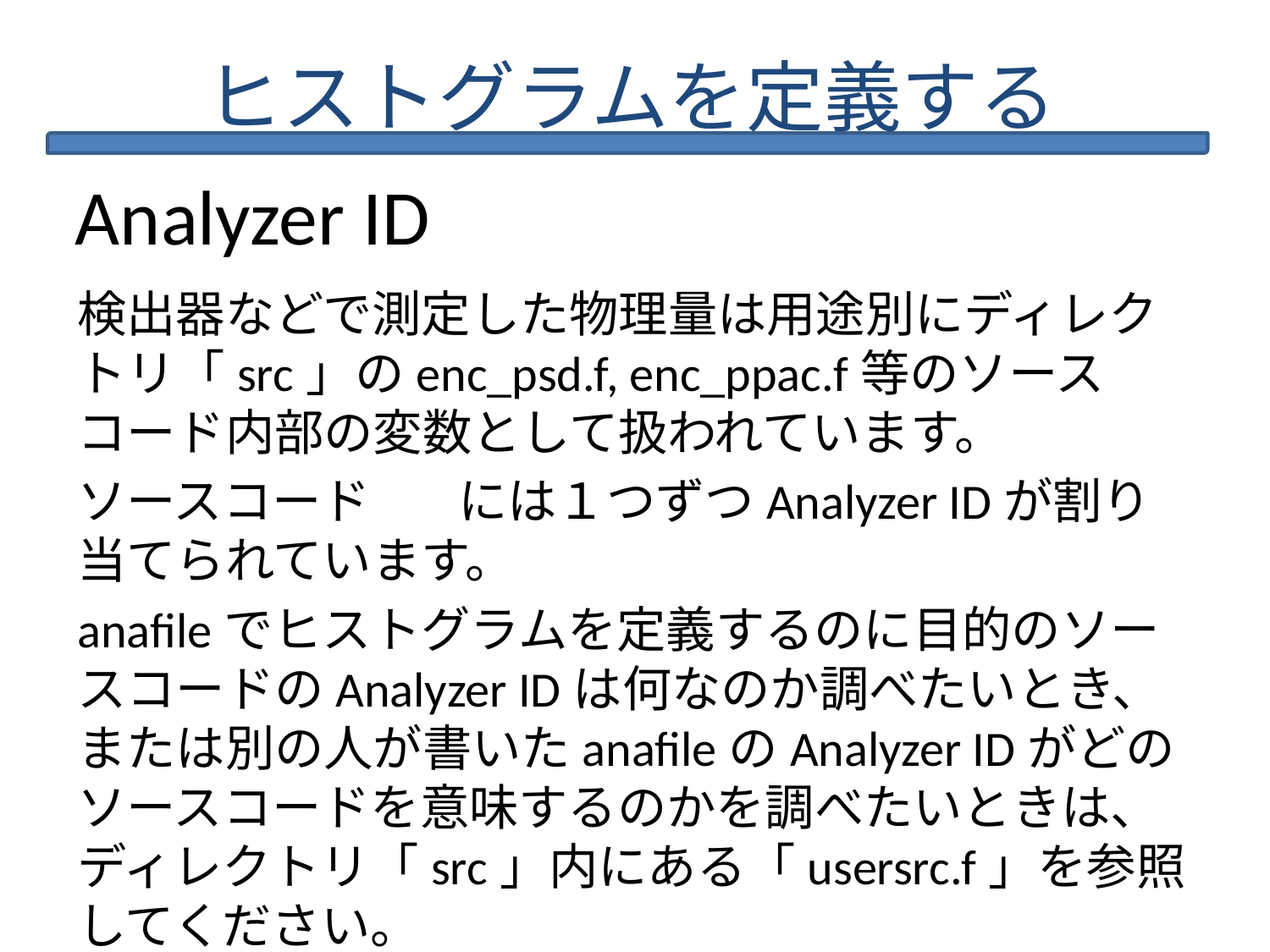

ヒストグラムを定義する

# Analyzer ID
検出器などで測定した物理量は用途別にディレクトリ「src」のenc_psd.f, enc_ppac.f等のソースコード内部の変数として扱われています。
ソースコード	には１つずつAnalyzer IDが割り当てられています。
anafileでヒストグラムを定義するのに目的のソースコードのAnalyzer IDは何なのか調べたいとき、または別の人が書いたanafileのAnalyzer IDがどのソースコードを意味するのかを調べたいときは、ディレクトリ「src」内にある「usersrc.f」を参照してください。